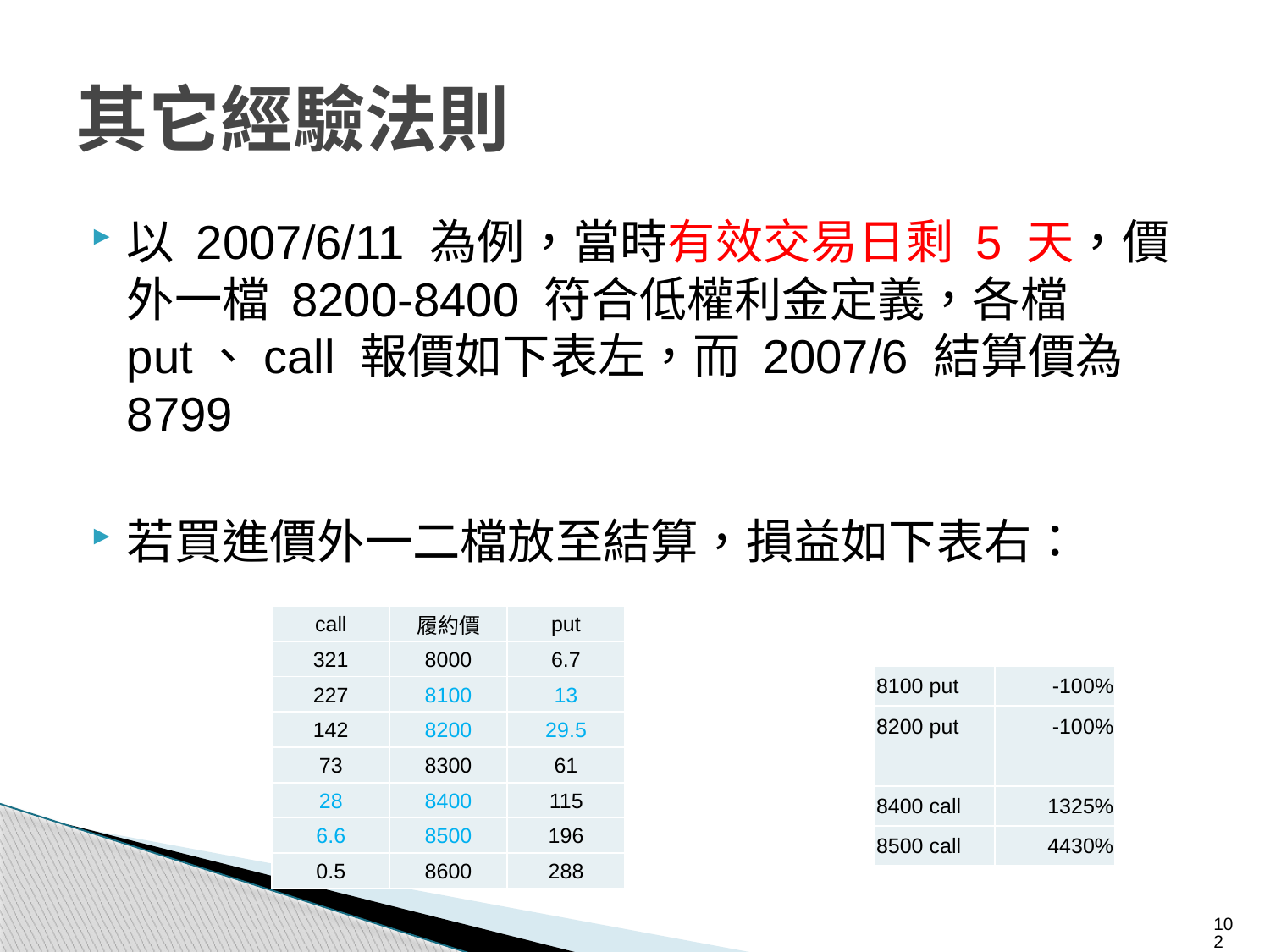

# 其它經驗法則
以 2007/6/11 為例，當時有效交易日剩 5 天，價外一檔 8200-8400 符合低權利金定義，各檔 put、call 報價如下表左，而 2007/6 結算價為 8799

若買進價外一二檔放至結算，損益如下表右：

| call | 履約價 | put |
| --- | --- | --- |
| 321 | 8000 | 6.7 |
| 227 | 8100 | 13 |
| 142 | 8200 | 29.5 |
| 73 | 8300 | 61 |
| 28 | 8400 | 115 |
| 6.6 | 8500 | 196 |
| 0.5 | 8600 | 288 |
| 8100 put | -100% |
| --- | --- |
| 8200 put | -100% |
|  |  |
| 8400 call | 1325% |
| 8500 call | 4430% |
102